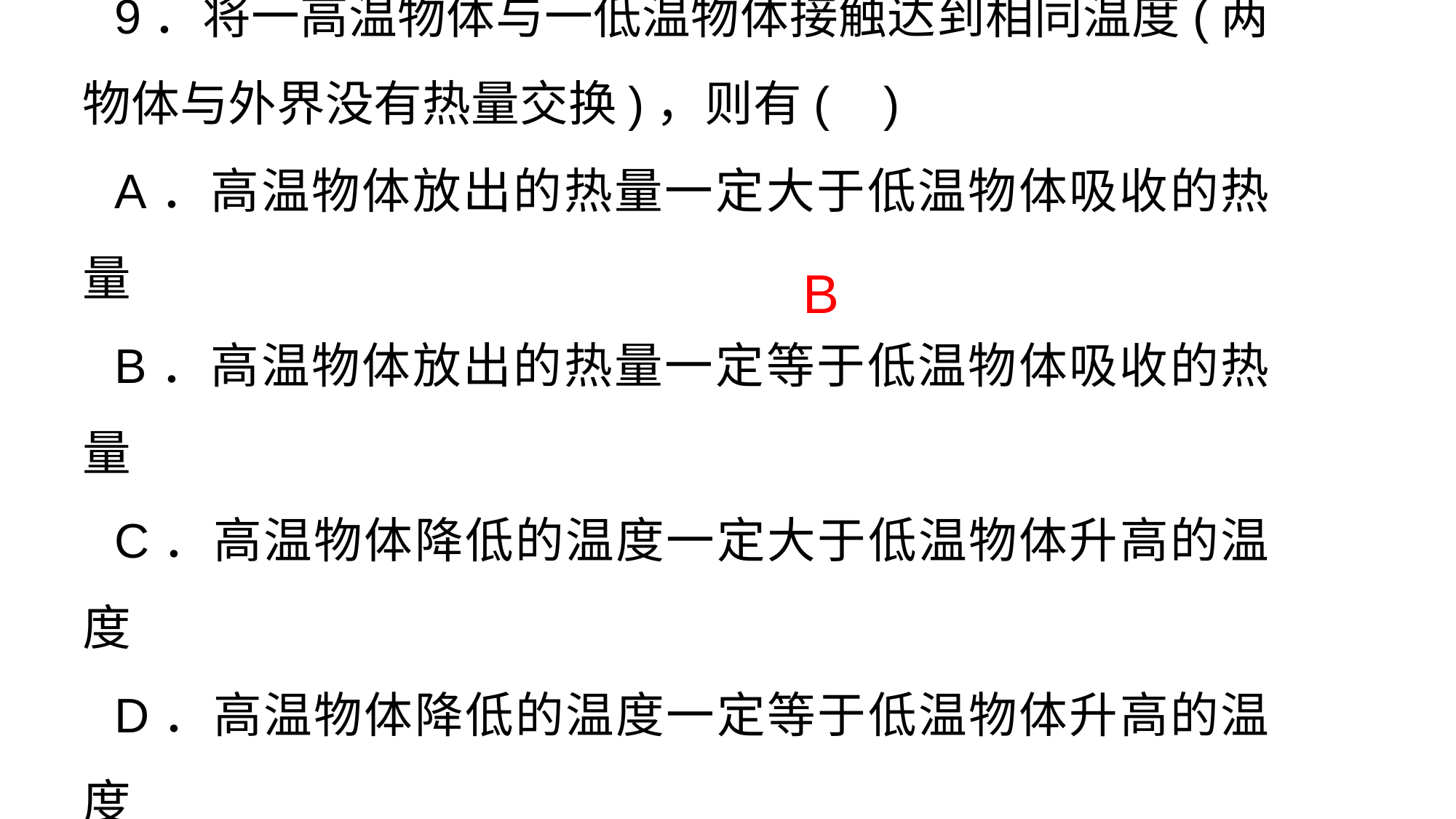

9．将一高温物体与一低温物体接触达到相同温度(两物体与外界没有热量交换)，则有(    )
A．高温物体放出的热量一定大于低温物体吸收的热量
B．高温物体放出的热量一定等于低温物体吸收的热量
C．高温物体降低的温度一定大于低温物体升高的温度
D．高温物体降低的温度一定等于低温物体升高的温度
B